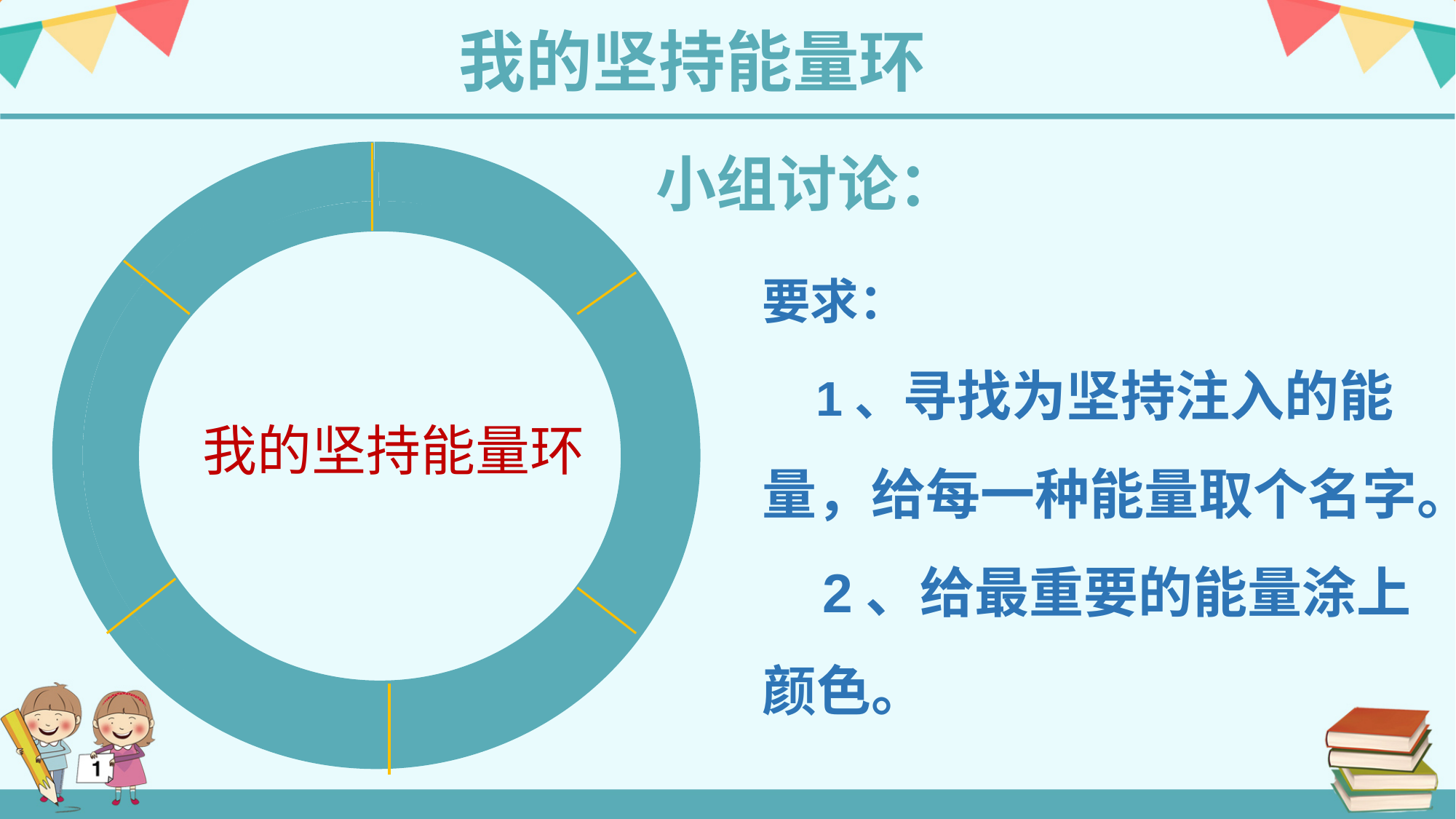

我的坚持能量环

小组讨论：

要求：
    1、寻找为坚持注入的能量，给每一种能量取个名字。
    2、给最重要的能量涂上颜色。
我的坚持能量环